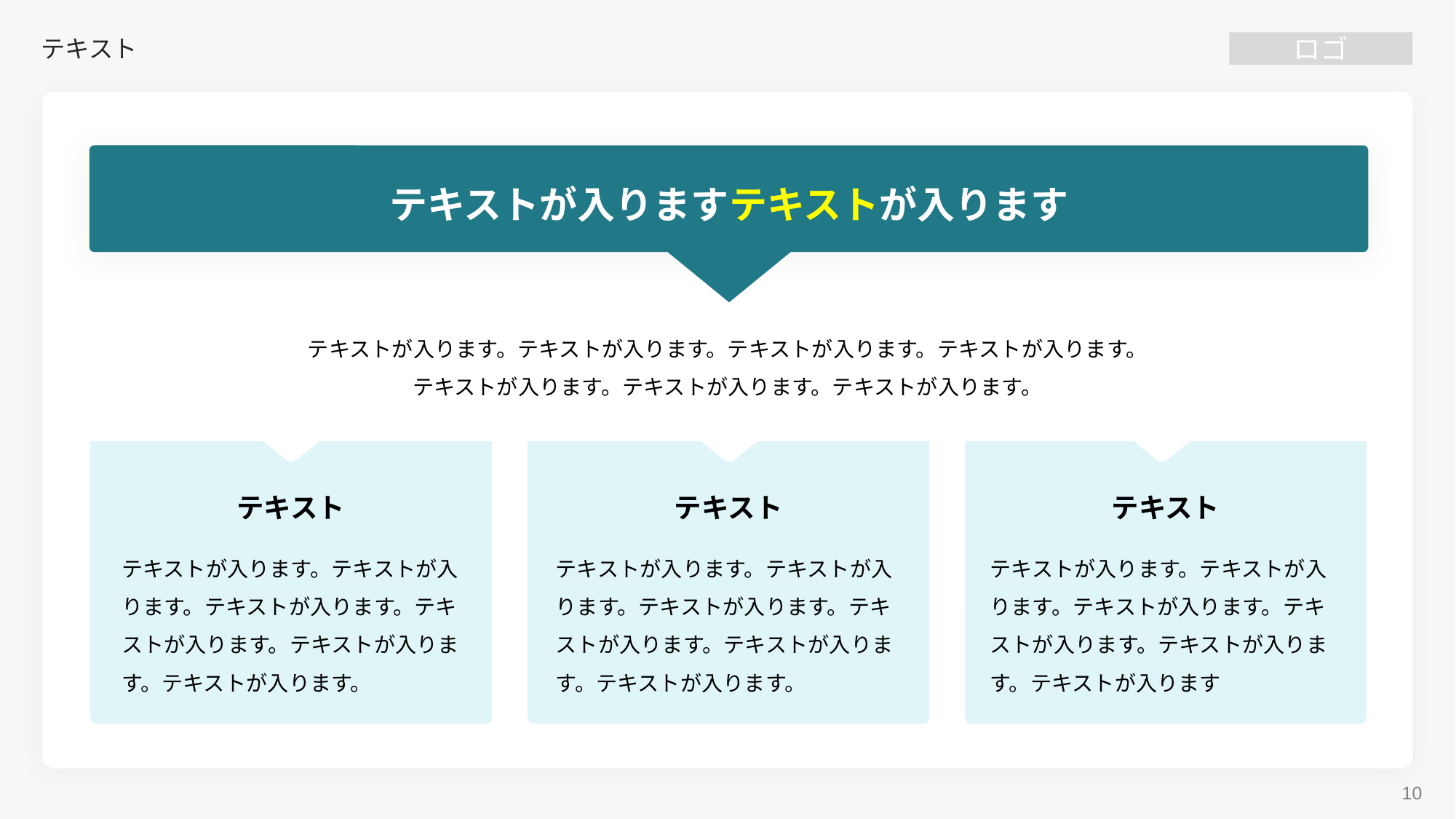

# テキスト

テキストが入りますテキストが入ります

テキストが入ります。テキストが入ります。テキストが入ります。テキストが入ります。
テキストが入ります。テキストが入ります。テキストが入ります。

テキスト
テキスト
テキスト
テキストが入ります。テキストが入ります。テキストが入ります。テキストが入ります。テキストが入ります。テキストが入ります。
テキストが入ります。テキストが入ります。テキストが入ります。テキストが入ります。テキストが入ります。テキストが入ります。
テキストが入ります。テキストが入ります。テキストが入ります。テキストが入ります。テキストが入ります。テキストが入ります